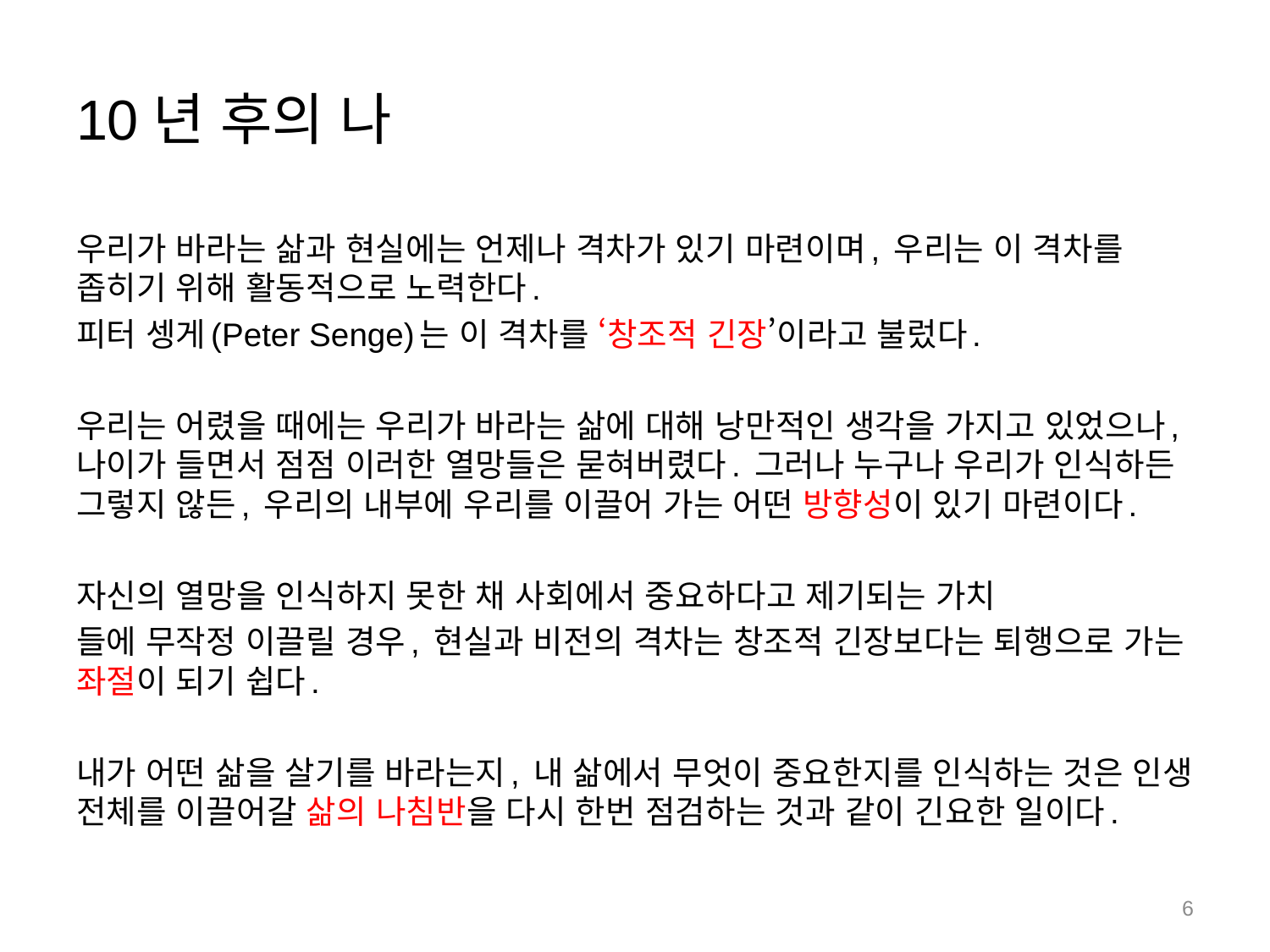

# 10년 후의 나
우리가 바라는 삶과 현실에는 언제나 격차가 있기 마련이며, 우리는 이 격차를 좁히기 위해 활동적으로 노력한다.
피터 셍게(Peter Senge)는 이 격차를 ‘창조적 긴장’이라고 불렀다.

우리는 어렸을 때에는 우리가 바라는 삶에 대해 낭만적인 생각을 가지고 있었으나, 나이가 들면서 점점 이러한 열망들은 묻혀버렸다. 그러나 누구나 우리가 인식하든 그렇지 않든, 우리의 내부에 우리를 이끌어 가는 어떤 방향성이 있기 마련이다.

자신의 열망을 인식하지 못한 채 사회에서 중요하다고 제기되는 가치
들에 무작정 이끌릴 경우, 현실과 비전의 격차는 창조적 긴장보다는 퇴행으로 가는 좌절이 되기 쉽다.

내가 어떤 삶을 살기를 바라는지, 내 삶에서 무엇이 중요한지를 인식하는 것은 인생 전체를 이끌어갈 삶의 나침반을 다시 한번 점검하는 것과 같이 긴요한 일이다.
6